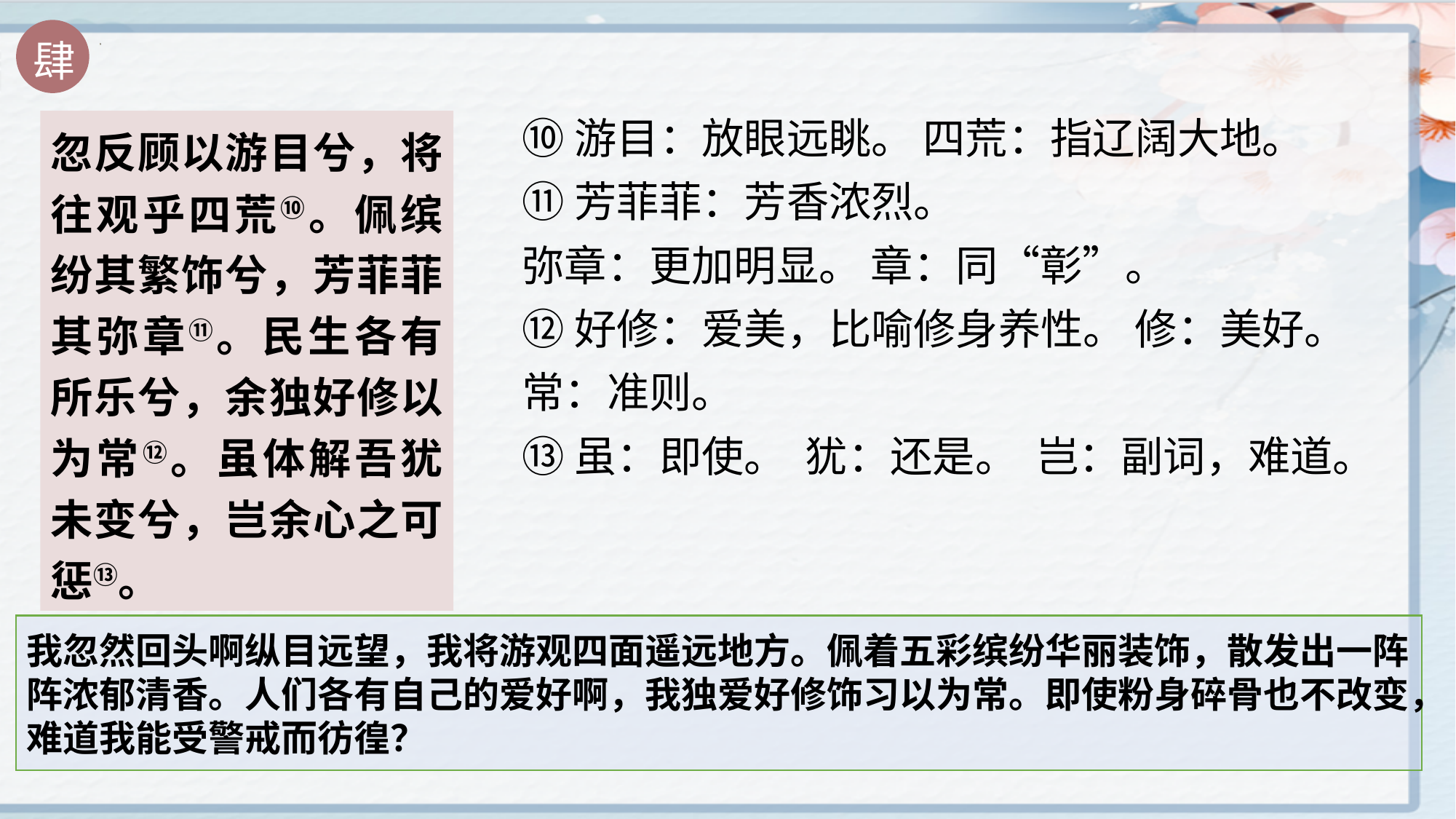

肆
⑩游目：放眼远眺。 四荒：指辽阔大地。
⑪芳菲菲：芳香浓烈。
弥章：更加明显。 章：同“彰”。
⑫好修：爱美，比喻修身养性。 修：美好。  常：准则。
⑬虽：即使。  犹：还是。  岂：副词，难道。
忽反顾以游目兮，将往观乎四荒⑩。佩缤纷其繁饰兮，芳菲菲其弥章⑪。民生各有所乐兮，余独好修以为常⑫。虽体解吾犹未变兮，岂余心之可惩⑬。
我忽然回头啊纵目远望，我将游观四面遥远地方。佩着五彩缤纷华丽装饰，散发出一阵阵浓郁清香。人们各有自己的爱好啊，我独爱好修饰习以为常。即使粉身碎骨也不改变，难道我能受警戒而彷徨？